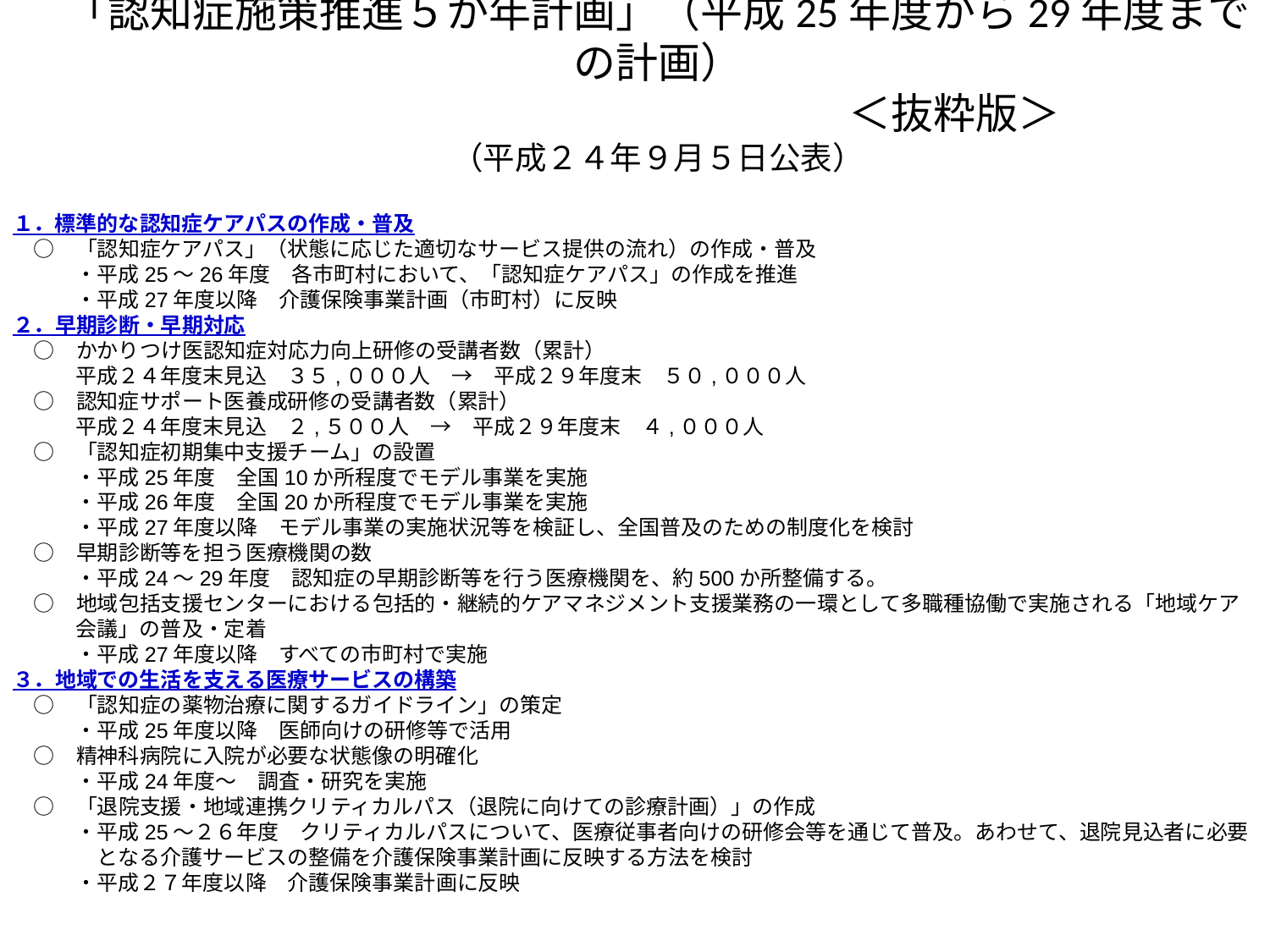

# 「認知症施策推進５か年計画」（平成25年度から29年度までの計画） 　　　　　　　　　　　　　　　　　　＜抜粋版＞　　　　（平成２４年９月５日公表）
１．標準的な認知症ケアパスの作成・普及
　○　「認知症ケアパス」（状態に応じた適切なサービス提供の流れ）の作成・普及
　　　・平成25～26年度　各市町村において、「認知症ケアパス」の作成を推進
　　　・平成27年度以降　介護保険事業計画（市町村）に反映
２．早期診断・早期対応
　○　かかりつけ医認知症対応力向上研修の受講者数（累計）
　　　平成２４年度末見込　３５,０００人　→　平成２９年度末　５０,０００人
　○　認知症サポート医養成研修の受講者数（累計）
　　　平成２４年度末見込　２,５００人　→　平成２９年度末　４,０００人
　○　「認知症初期集中支援チーム」の設置
　　　・平成25年度　全国10か所程度でモデル事業を実施
　　　・平成26年度　全国20か所程度でモデル事業を実施
　　　・平成27年度以降　モデル事業の実施状況等を検証し、全国普及のための制度化を検討
　○　早期診断等を担う医療機関の数
　　　・平成24～29年度　認知症の早期診断等を行う医療機関を、約500か所整備する。
　○　地域包括支援センターにおける包括的・継続的ケアマネジメント支援業務の一環として多職種協働で実施される「地域ケア
　　　会議」の普及・定着
　　　・平成27年度以降　すべての市町村で実施
３．地域での生活を支える医療サービスの構築
　○　「認知症の薬物治療に関するガイドライン」の策定
　　　・平成25年度以降　医師向けの研修等で活用
　○　精神科病院に入院が必要な状態像の明確化
　　　・平成24年度～　調査・研究を実施
　○　「退院支援・地域連携クリティカルパス（退院に向けての診療計画）」の作成
　　　・平成25～２６年度　クリティカルパスについて、医療従事者向けの研修会等を通じて普及。あわせて、退院見込者に必要
　　　　となる介護サービスの整備を介護保険事業計画に反映する方法を検討
　　　・平成２７年度以降　介護保険事業計画に反映